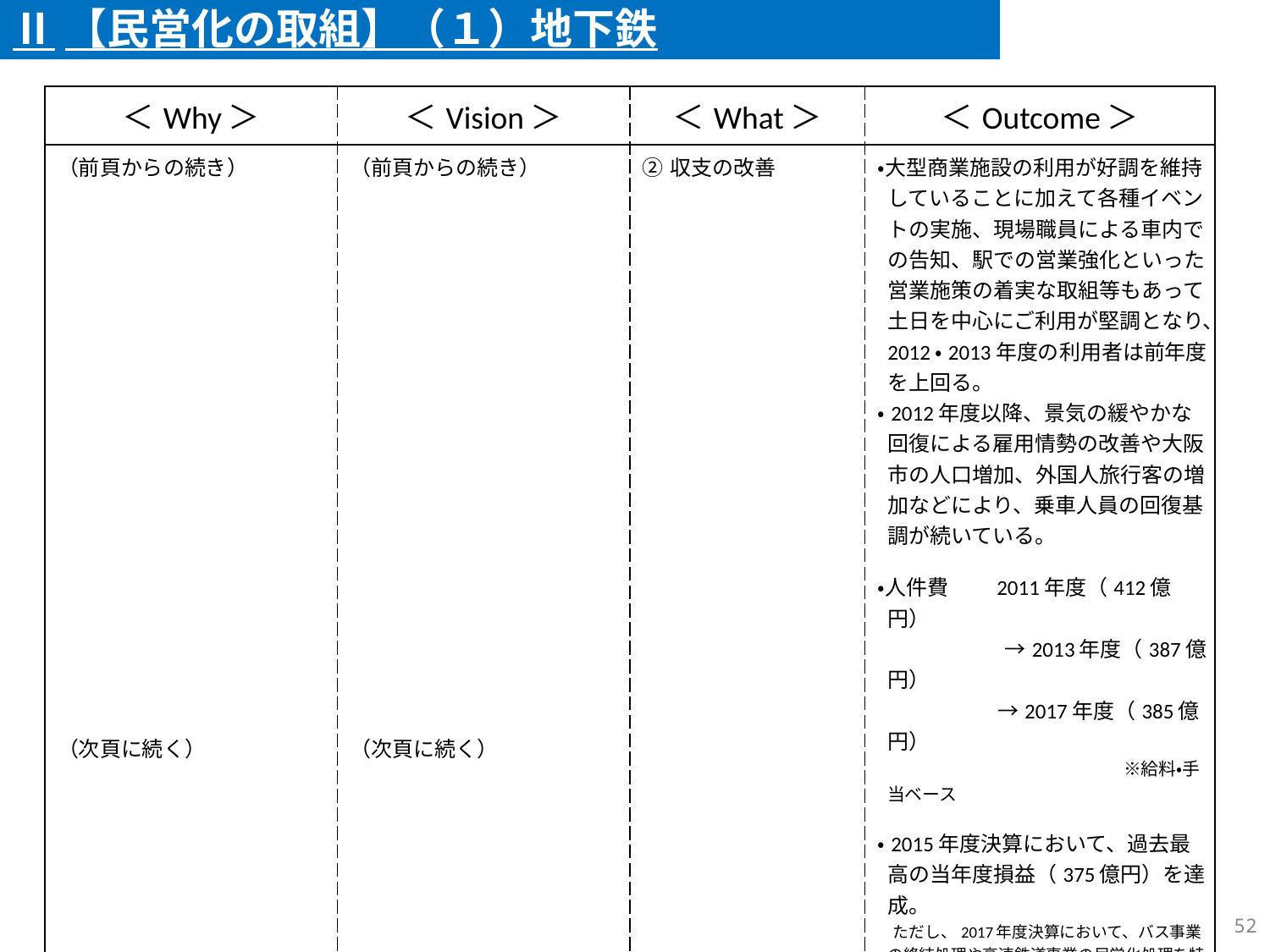

Ⅱ【民営化の取組】（１）地下鉄
| ＜Why＞ | ＜Vision＞ | ＜What＞ | ＜Outcome＞ |
| --- | --- | --- | --- |
| （前頁からの続き） （次頁に続く） | （前頁からの続き） （次頁に続く） | ②収支の改善 | ・大型商業施設の利用が好調を維持していることに加えて各種イベントの実施、現場職員による車内での告知、駅での営業強化といった営業施策の着実な取組等もあって土日を中心にご利用が堅調となり、2012・2013年度の利用者は前年度を上回る。 ・2012年度以降、景気の緩やかな回復による雇用情勢の改善や大阪市の人口増加、外国人旅行客の増加などにより、乗車人員の回復基調が続いている。 ・人件費　　2011年度（412億円） 　　　　　　→2013年度（387億円） 　 　　　　 →2017年度（385億円） 　　　　　　　　　　　　　　※給料・手当ベース ・2015年度決算において、過去最高の当年度損益（375億円）を達成。 ただし、2017年度決算において、バス事業の終結処理や高速鉄道事業の民営化処理を特別損失に計上したことなどにより、当年度黒字（29億円） |

52